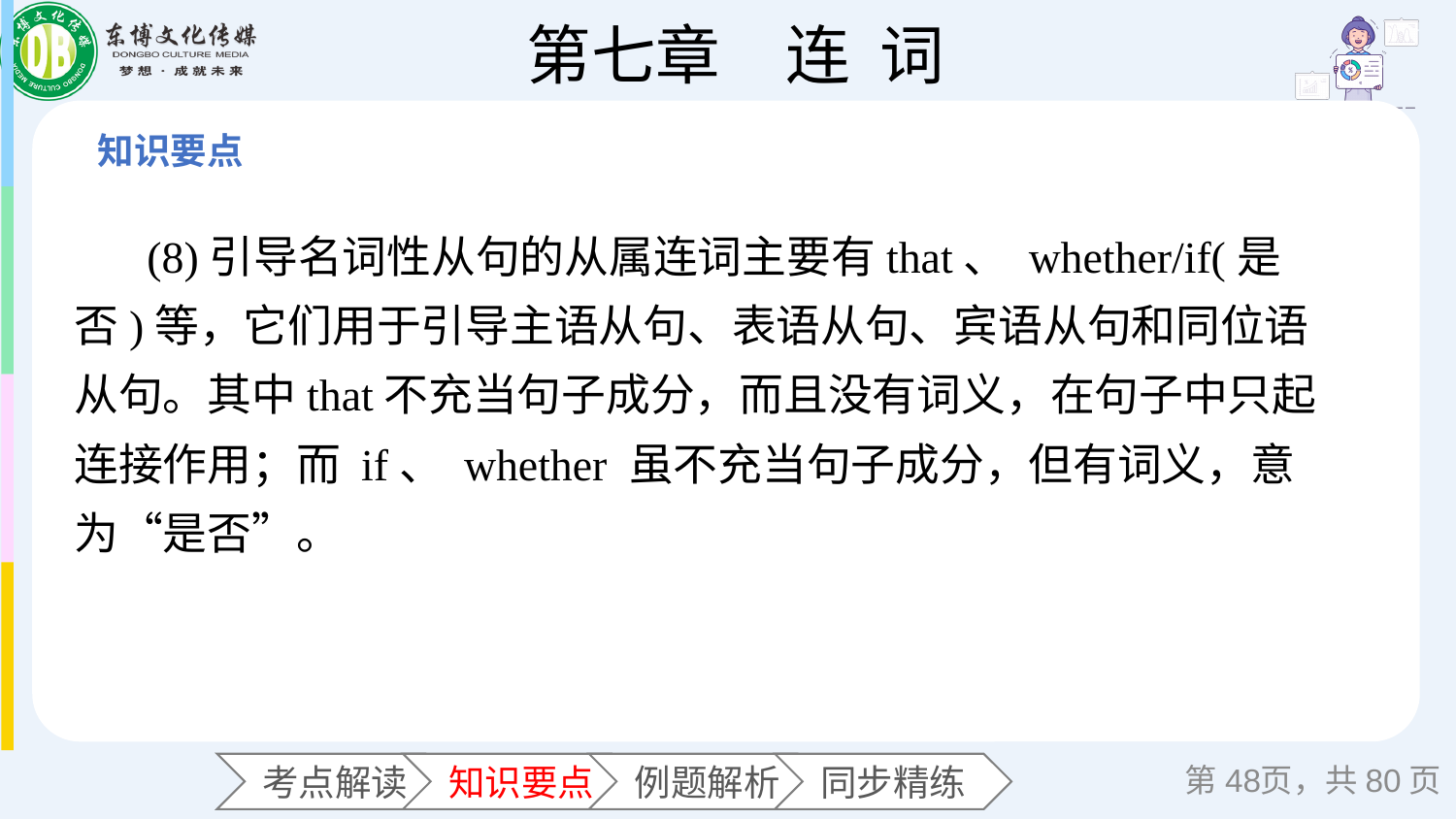

(8)引导名词性从句的从属连词主要有that、 whether/if(是否)等，它们用于引导主语从句、表语从句、宾语从句和同位语从句。其中that不充当句子成分，而且没有词义，在句子中只起连接作用；而 if、 whether 虽不充当句子成分，但有词义，意为“是否”。
第48页，共80页